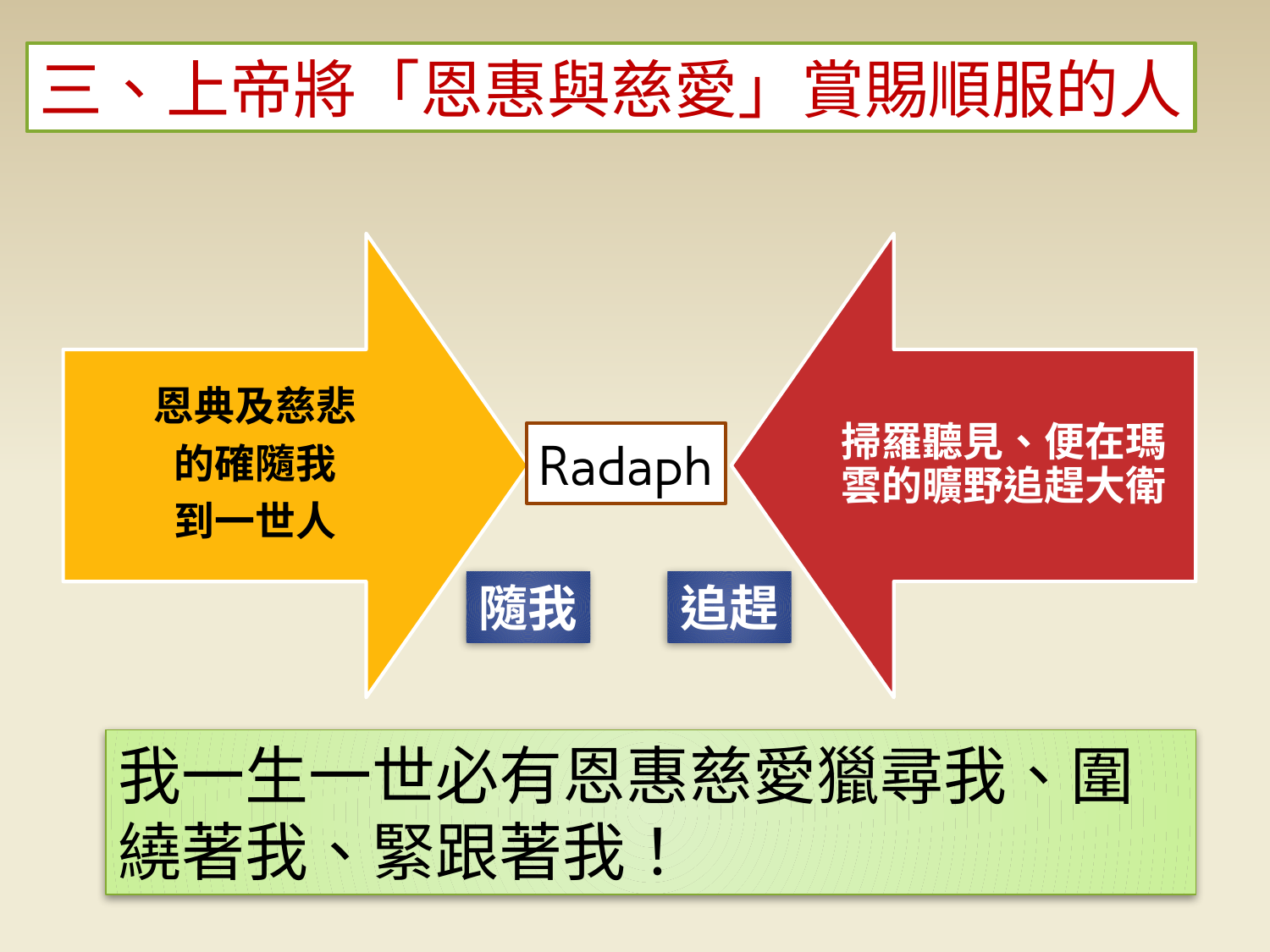

三、上帝將「恩惠與慈愛」賞賜順服的人
恩典及慈悲
的確隨我
到一世人
掃羅聽見、便在瑪雲的曠野追趕大衛
Radaph
隨我
追趕
我一生一世必有恩惠慈愛獵尋我、圍繞著我、緊跟著我！